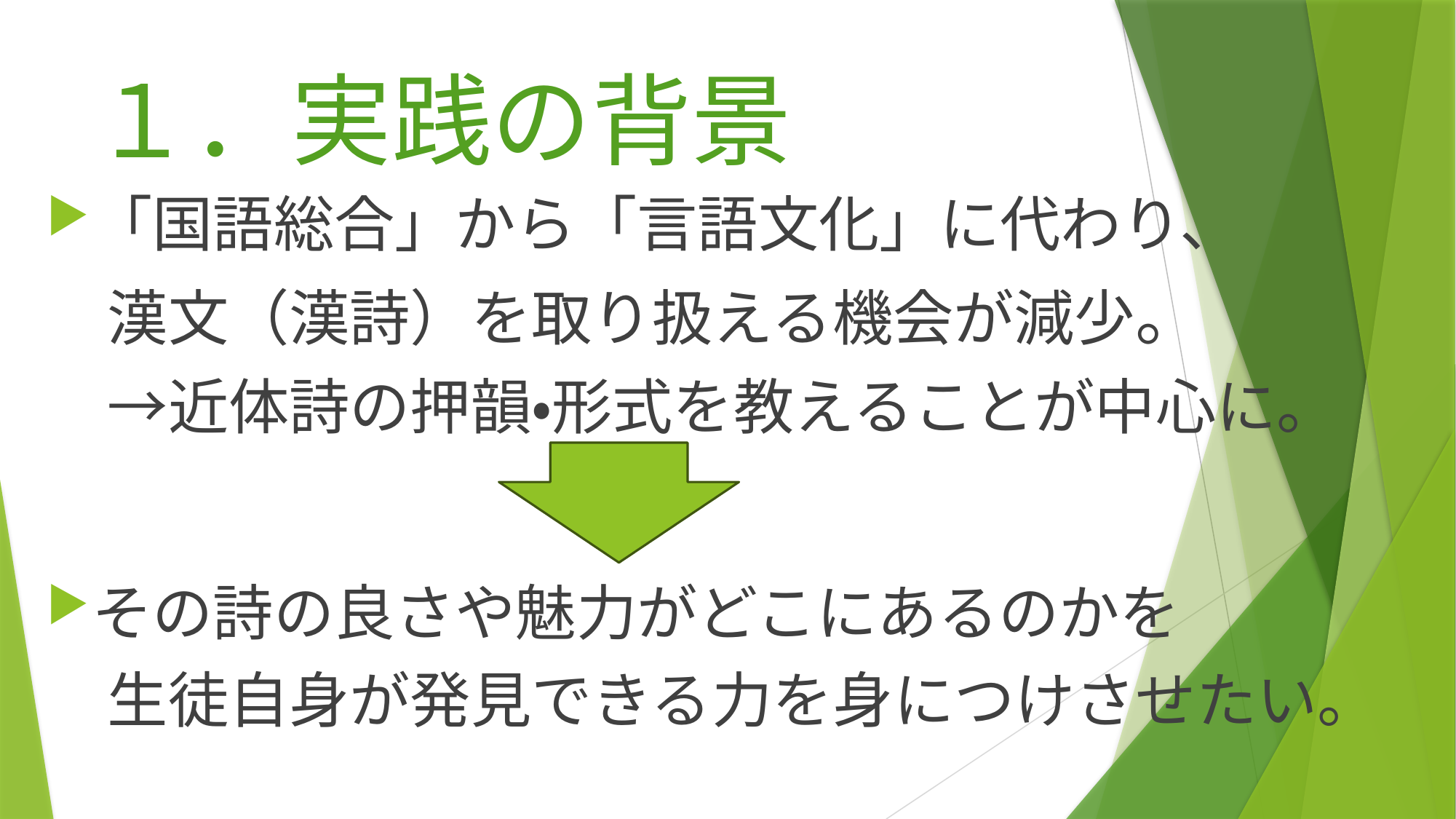

# １．実践の背景
「国語総合」から「言語文化」に代わり、
　漢文（漢詩）を取り扱える機会が減少。
　→近体詩の押韻・形式を教えることが中心に。

その詩の良さや魅力がどこにあるのかを
　生徒自身が発見できる力を身につけさせたい。